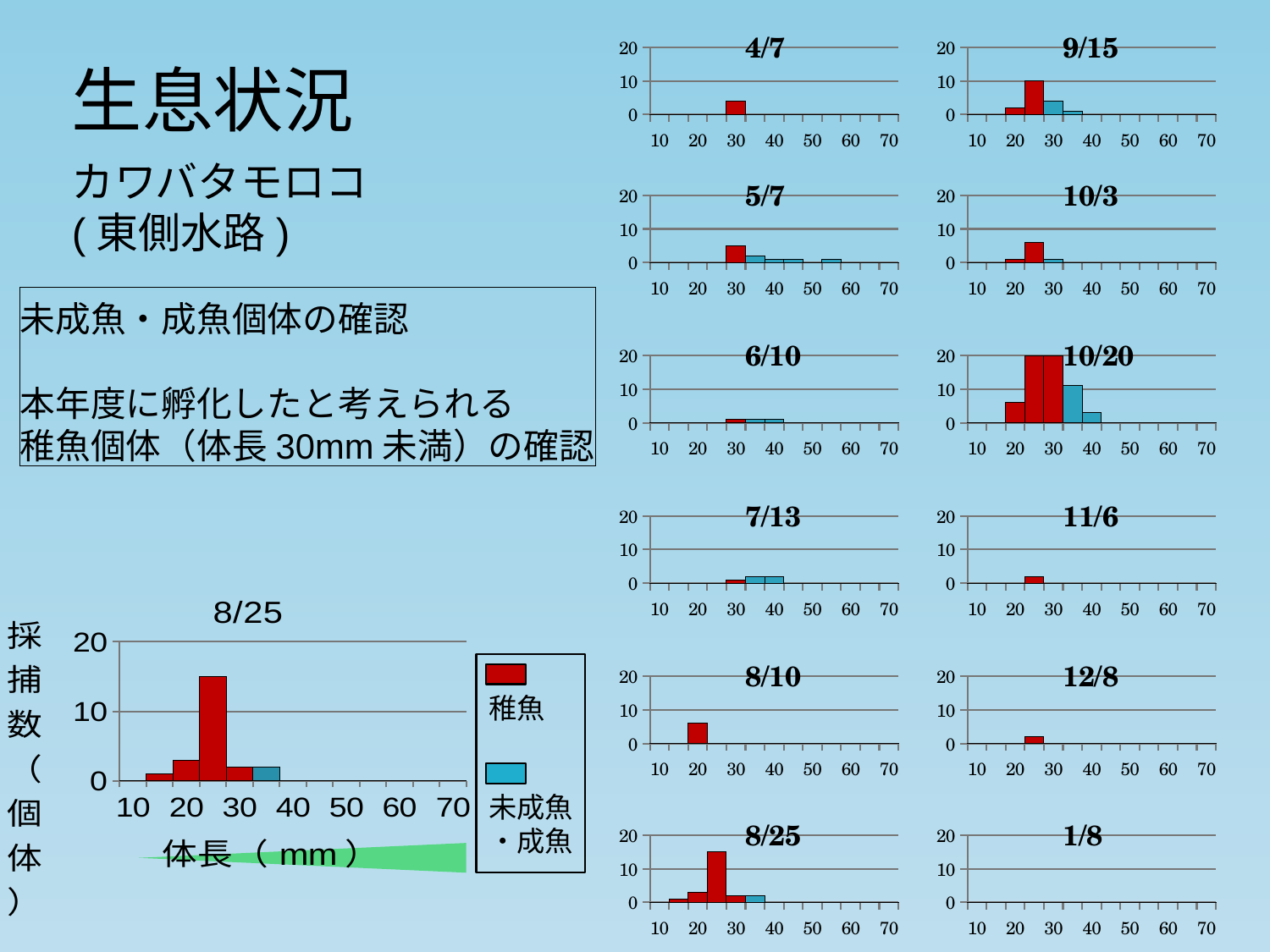

### Chart: 4/7

| Category | 4/7 0 |
|---|---|
| 10 | 0.0 |
|  | 0.0 |
| 20 | 0.0 |
|  | 0.0 |
| 30 | 4.0 |
|  | 0.0 |
| 40 | 0.0 |
|  | 0.0 |
| 50 | 0.0 |
|  | 0.0 |
| 60 | 0.0 |
|  | 0.0 |
| 70 | 0.0 |

### Chart: 9/15

| Category | 9/15 0 |
|---|---|
| 10 | 0.0 |
|  | 0.0 |
| 20 | 2.0 |
|  | 10.0 |
| 30 | 4.0 |
|  | 1.0 |
| 40 | 0.0 |
|  | 0.0 |
| 50 | 0.0 |
|  | 0.0 |
| 60 | 0.0 |
|  | 0.0 |
| 70 | 0.0 |
生息状況

カワバタモロコ
(東側水路)

### Chart: 5/7

| Category | 5/7 0 |
|---|---|
| 10 | 0.0 |
|  | 0.0 |
| 20 | 0.0 |
|  | 0.0 |
| 30 | 5.0 |
|  | 2.0 |
| 40 | 1.0 |
|  | 1.0 |
| 50 | 0.0 |
|  | 1.0 |
| 60 | 0.0 |
|  | 0.0 |
| 70 | 0.0 |

### Chart: 10/3

| Category | 10/3 0 |
|---|---|
| 10 | 0.0 |
|  | 0.0 |
| 20 | 1.0 |
|  | 6.0 |
| 30 | 1.0 |
|  | 0.0 |
| 40 | 0.0 |
|  | 0.0 |
| 50 | 0.0 |
|  | 0.0 |
| 60 | 0.0 |
|  | 0.0 |
| 70 | 0.0 |
未成魚・成魚個体の確認

本年度に孵化したと考えられる
稚魚個体（体長30mm未満）の確認

### Chart: 6/10

| Category | 6/10 0 |
|---|---|
| 10 | 0.0 |
|  | 0.0 |
| 20 | 0.0 |
|  | 0.0 |
| 30 | 1.0 |
|  | 1.0 |
| 40 | 1.0 |
|  | 0.0 |
| 50 | 0.0 |
|  | 0.0 |
| 60 | 0.0 |
|  | 0.0 |
| 70 | 0.0 |

[unsupported chart]

### Chart: 7/13

| Category | 7/13 0 |
|---|---|
| 10 | 0.0 |
|  | 0.0 |
| 20 | 0.0 |
|  | 0.0 |
| 30 | 1.0 |
|  | 2.0 |
| 40 | 2.0 |
|  | 0.0 |
| 50 | 0.0 |
|  | 0.0 |
| 60 | 0.0 |
|  | 0.0 |
| 70 | 0.0 |

### Chart: 11/6

| Category | 11/6 0 |
|---|---|
| 10 | 0.0 |
|  | 0.0 |
| 20 | 0.0 |
|  | 2.0 |
| 30 | 0.0 |
|  | 0.0 |
| 40 | 0.0 |
|  | 0.0 |
| 50 | 0.0 |
|  | 0.0 |
| 60 | 0.0 |
|  | 0.0 |
| 70 | 0.0 |

[unsupported chart]

### Chart: 8/10

| Category | 8/10 0 |
|---|---|
| 10 | 0.0 |
|  | 0.0 |
| 20 | 6.0 |
|  | 0.0 |
| 30 | 0.0 |
|  | 0.0 |
| 40 | 0.0 |
|  | 0.0 |
| 50 | 0.0 |
|  | 0.0 |
| 60 | 0.0 |
|  | 0.0 |
| 70 | 0.0 |

### Chart: 12/8

| Category | 12/8 0 |
|---|---|
| 10 | 0.0 |
|  | 0.0 |
| 20 | 0.0 |
|  | 2.0 |
| 30 | 0.0 |
|  | 0.0 |
| 40 | 0.0 |
|  | 0.0 |
| 50 | 0.0 |
|  | 0.0 |
| 60 | 0.0 |
|  | 0.0 |
| 70 | 0.0 |

稚魚

未成魚
・成魚

### Chart: 8/25

| Category | 8/25 0 |
|---|---|
| 10 | 0.0 |
|  | 1.0 |
| 20 | 3.0 |
|  | 15.0 |
| 30 | 2.0 |
|  | 2.0 |
| 40 | 0.0 |
|  | 0.0 |
| 50 | 0.0 |
|  | 0.0 |
| 60 | 0.0 |
|  | 0.0 |
| 70 | 0.0 |

### Chart: 1/8

| Category | 1/8 0 |
|---|---|
| 10 | 0.0 |
|  | 0.0 |
| 20 | 0.0 |
|  | 0.0 |
| 30 | 0.0 |
|  | 0.0 |
| 40 | 0.0 |
|  | 0.0 |
| 50 | 0.0 |
|  | 0.0 |
| 60 | 0.0 |
|  | 0.0 |
| 70 | 0.0 |